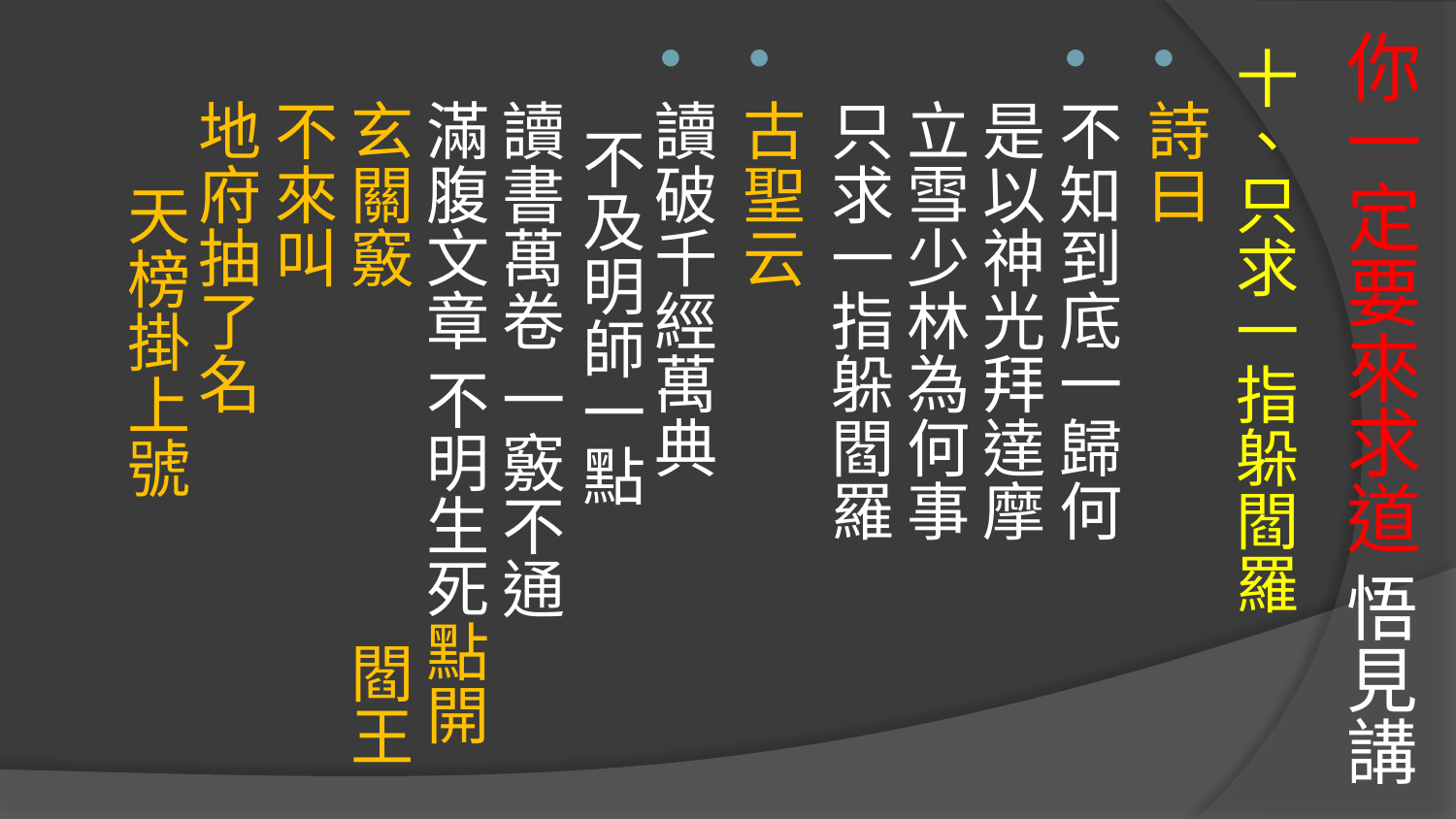

# 你一定要來求道 悟見講
十、只求一指躲閻羅
詩曰
不知到底一歸何                是以神光拜達摩
立雪少林為何事                 只求一指躲閻羅
古聖云
讀破千經萬典                        不及明師一點 
讀書萬卷 一竅不通
滿腹文章 不明生死點開玄關竅                         閻王不來叫
地府抽了名                                天榜掛上號